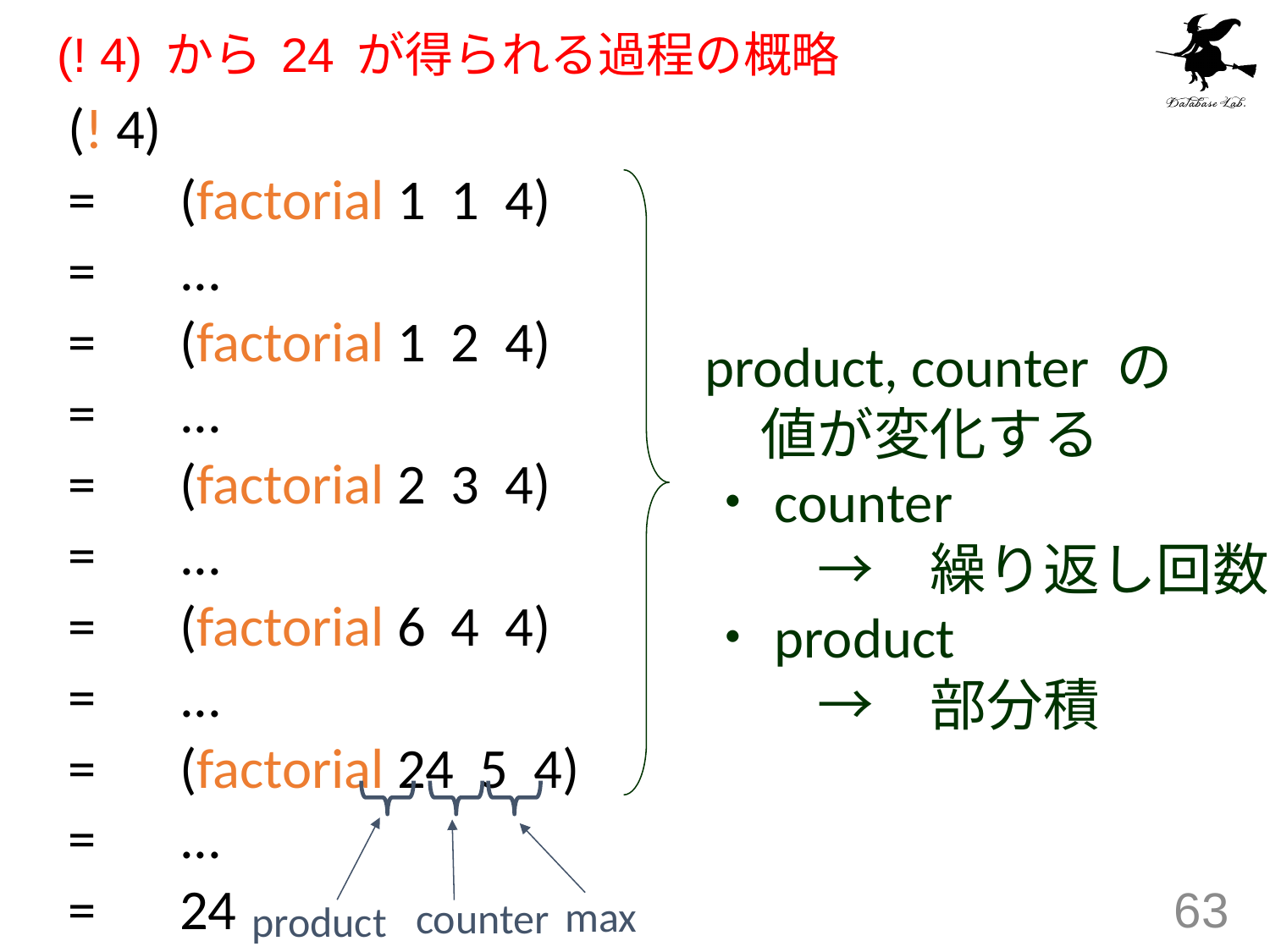

# (! 4) から 24 が得られる過程の概略
(! 4)
=　(factorial 1  1  4)
=　...
=　(factorial 1  2  4)
=　...
=　(factorial 2  3  4)
=　...
=　(factorial 6  4  4)
=　...
=　(factorial 24  5  4)
=　...
=　24

product, counter の
　値が変化する
・counter
　　→　繰り返し回数
・product
　　→　部分積

63
max
counter
product